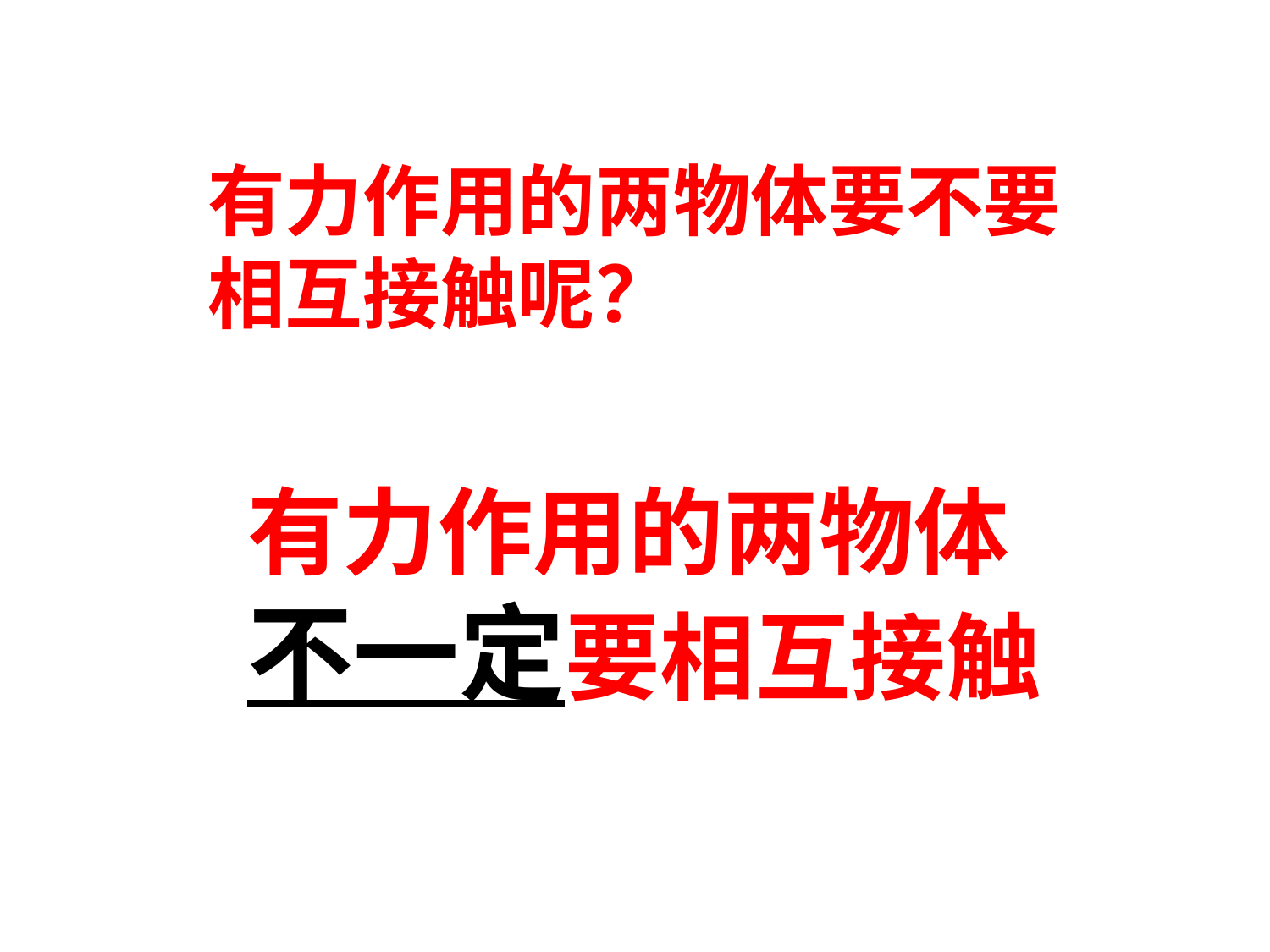

有力作用的两物体要不要相互接触呢？
有力作用的两物体不一定要相互接触